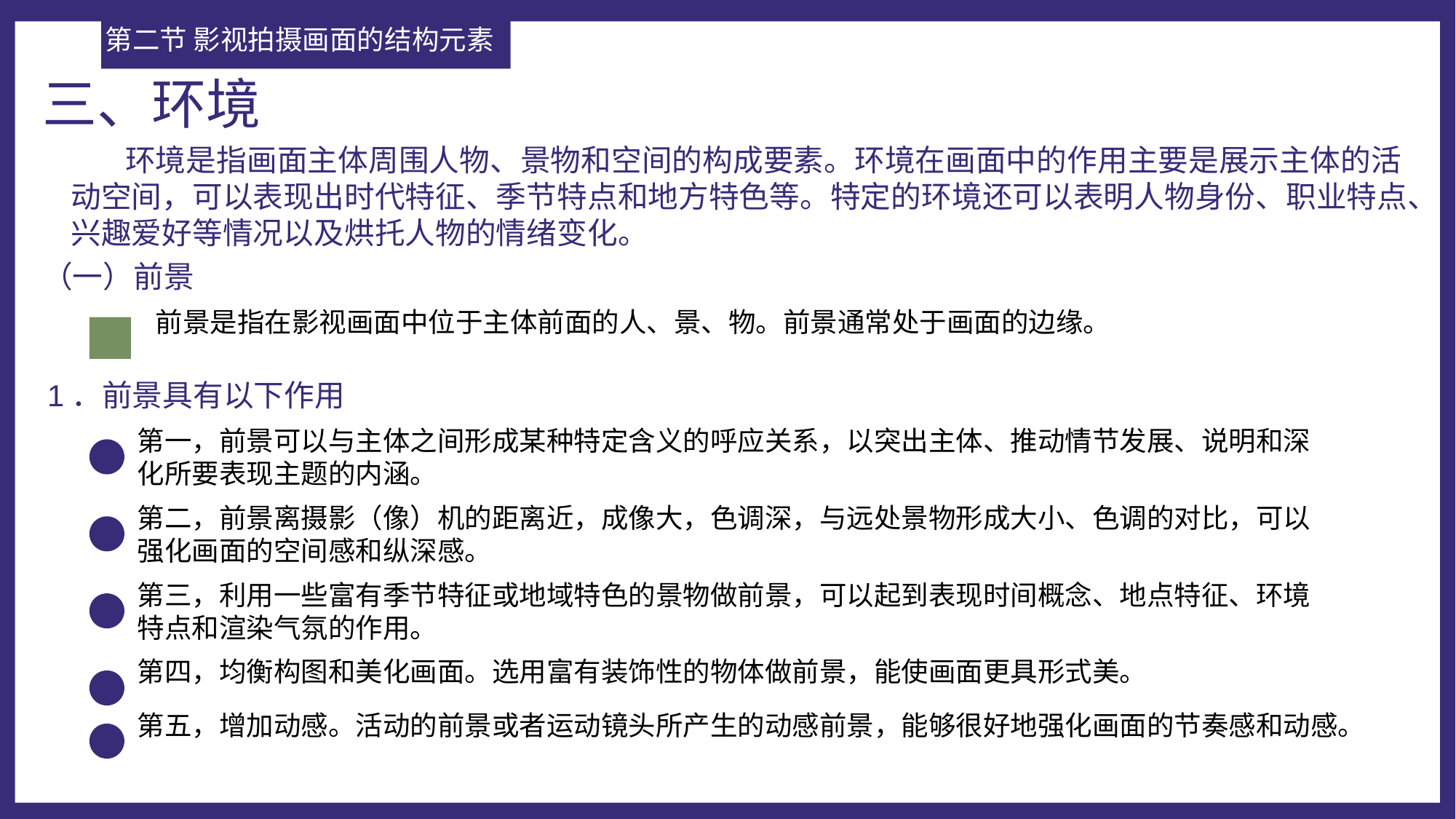

第二节 影视拍摄画面的结构元素
三、环境
       环境是指画面主体周围人物、景物和空间的构成要素。环境在画面中的作用主要是展示主体的活动空间，可以表现出时代特征、季节特点和地方特色等。特定的环境还可以表明人物身份、职业特点、兴趣爱好等情况以及烘托人物的情绪变化。
（一）前景
前景是指在影视画面中位于主体前面的人、景、物。前景通常处于画面的边缘。

1．前景具有以下作用
第一，前景可以与主体之间形成某种特定含义的呼应关系，以突出主体、推动情节发展、说明和深化所要表现主题的内涵。

第二，前景离摄影（像）机的距离近，成像大，色调深，与远处景物形成大小、色调的对比，可以强化画面的空间感和纵深感。

第三，利用一些富有季节特征或地域特色的景物做前景，可以起到表现时间概念、地点特征、环境特点和渲染气氛的作用。

第四，均衡构图和美化画面。选用富有装饰性的物体做前景，能使画面更具形式美。

第五，增加动感。活动的前景或者运动镜头所产生的动感前景，能够很好地强化画面的节奏感和动感。